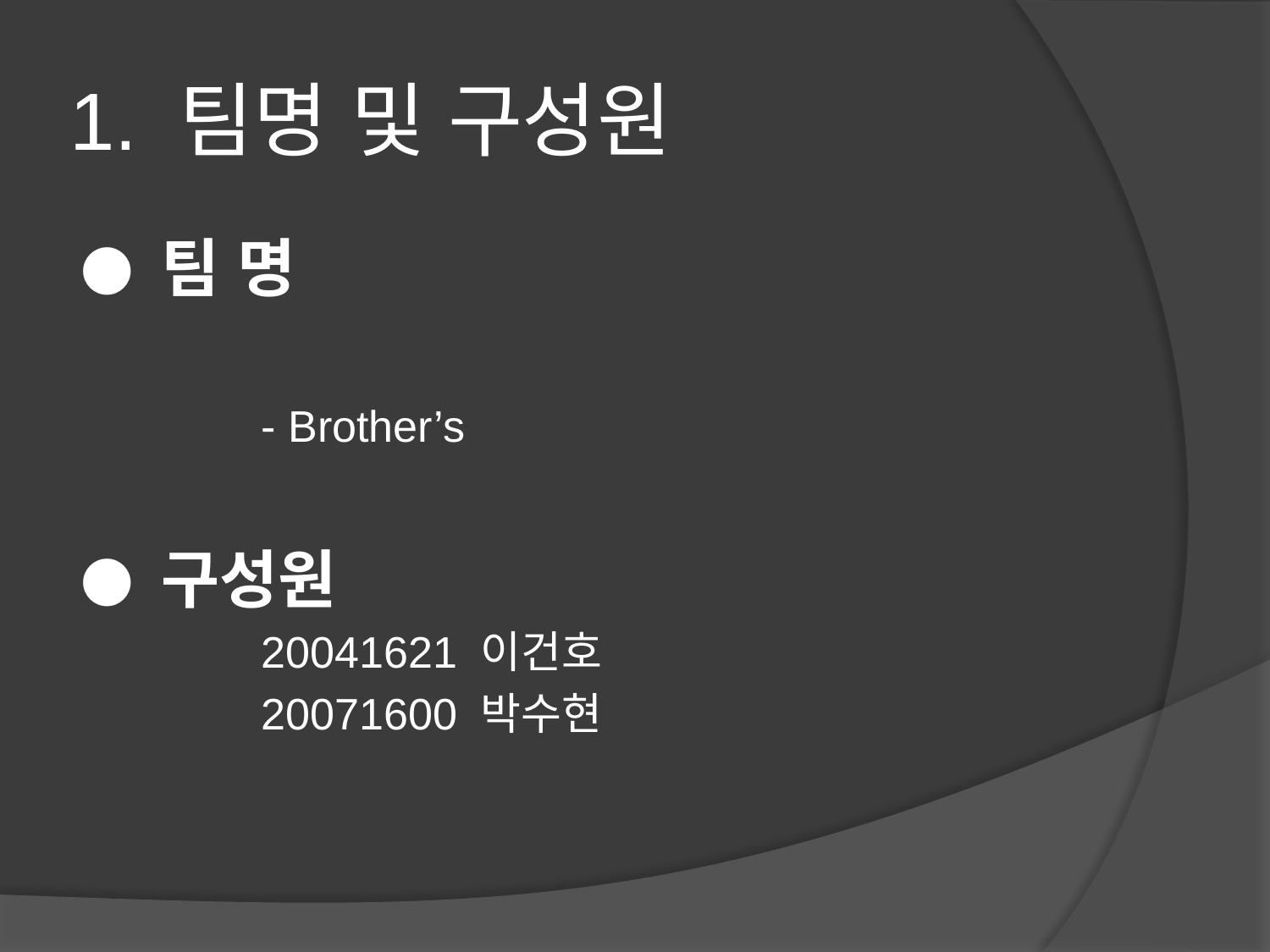

# 1. 팀명 및 구성원
● 팀 명

		- Brother’s

● 구성원
		20041621 이건호
		20071600 박수현